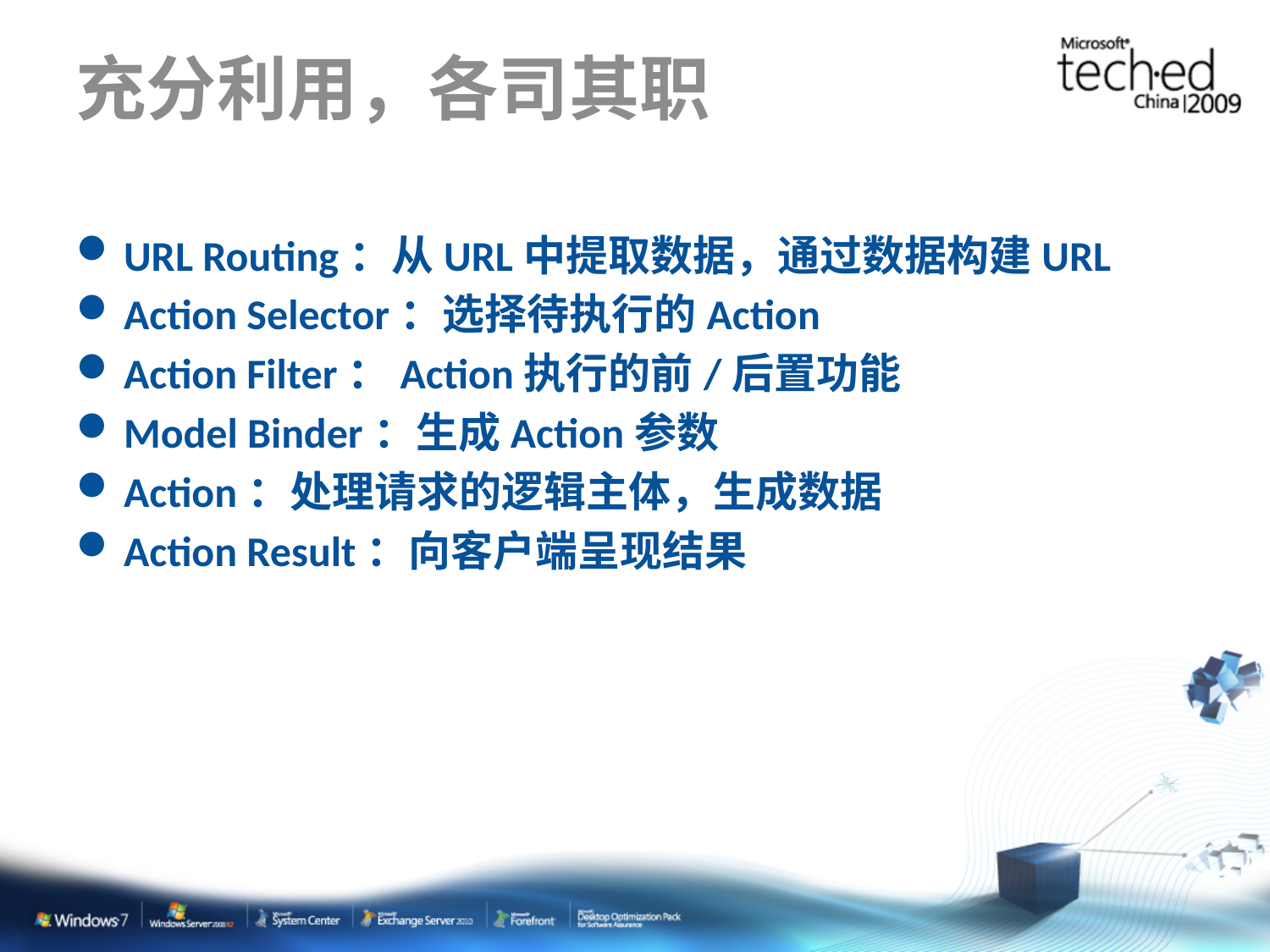

# 充分利用，各司其职
URL Routing：从URL中提取数据，通过数据构建URL
Action Selector：选择待执行的Action
Action Filter：Action执行的前/后置功能
Model Binder：生成Action参数
Action：处理请求的逻辑主体，生成数据
Action Result：向客户端呈现结果